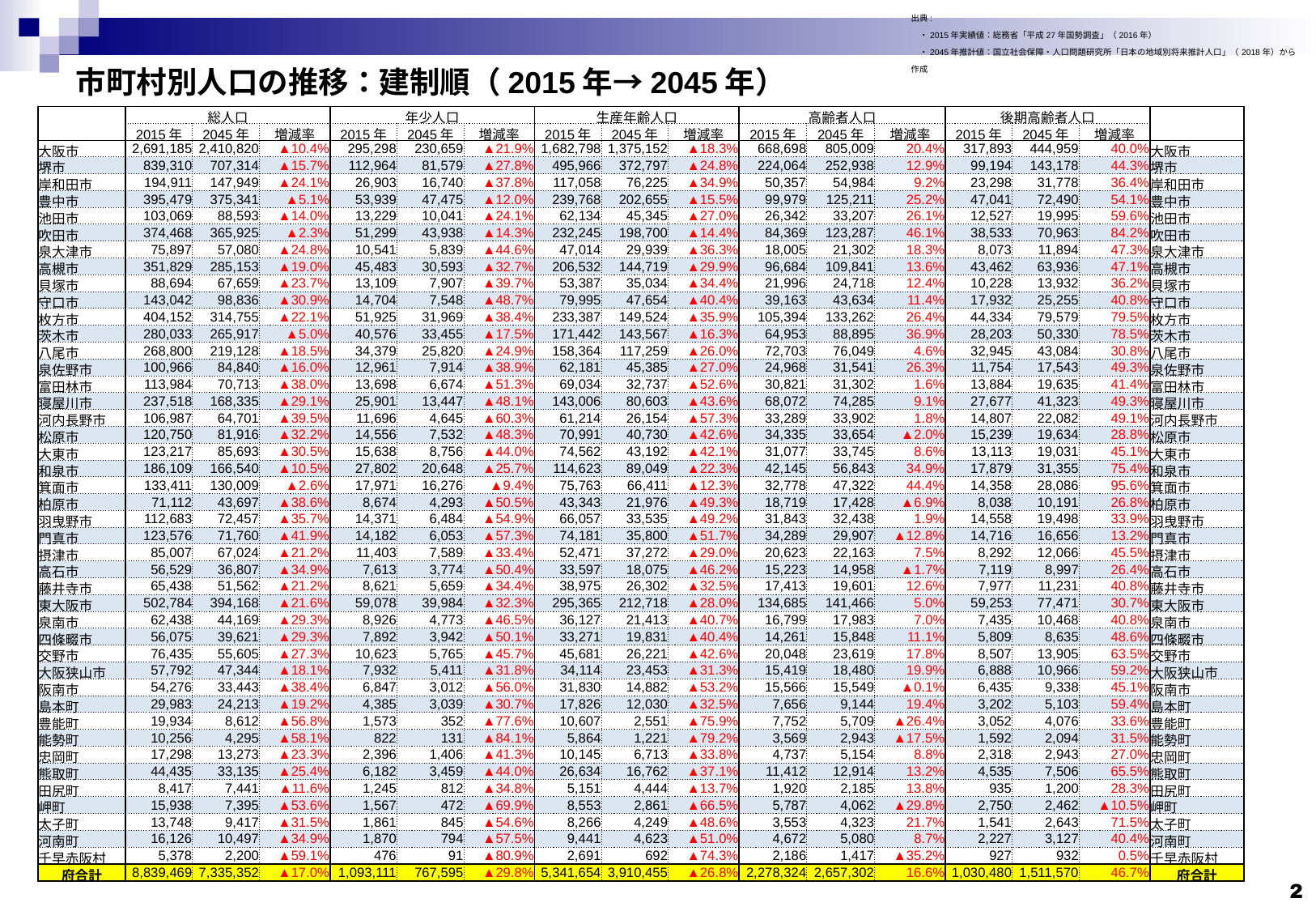

出典:
　・2015年実績値：総務省「平成27年国勢調査」（2016年）
　・2045年推計値：国立社会保障・人口問題研究所「日本の地域別将来推計人口」（2018年）から作成
市町村別人口の推移：建制順（2015年→2045年）
|  | 総人口 |  |  | 年少人口 |  |  | 生産年齢人口 |  |  | 高齢者人口 |  |  | 後期高齢者人口 |  |  |  |
| --- | --- | --- | --- | --- | --- | --- | --- | --- | --- | --- | --- | --- | --- | --- | --- | --- |
|  | 2015年 | 2045年 | 増減率 | 2015年 | 2045年 | 増減率 | 2015年 | 2045年 | 増減率 | 2015年 | 2045年 | 増減率 | 2015年 | 2045年 | 増減率 |  |
| 大阪市 | 2,691,185 | 2,410,820 | ▲10.4% | 295,298 | 230,659 | ▲21.9% | 1,682,798 | 1,375,152 | ▲18.3% | 668,698 | 805,009 | 20.4% | 317,893 | 444,959 | 40.0% | 大阪市 |
| 堺市 | 839,310 | 707,314 | ▲15.7% | 112,964 | 81,579 | ▲27.8% | 495,966 | 372,797 | ▲24.8% | 224,064 | 252,938 | 12.9% | 99,194 | 143,178 | 44.3% | 堺市 |
| 岸和田市 | 194,911 | 147,949 | ▲24.1% | 26,903 | 16,740 | ▲37.8% | 117,058 | 76,225 | ▲34.9% | 50,357 | 54,984 | 9.2% | 23,298 | 31,778 | 36.4% | 岸和田市 |
| 豊中市 | 395,479 | 375,341 | ▲5.1% | 53,939 | 47,475 | ▲12.0% | 239,768 | 202,655 | ▲15.5% | 99,979 | 125,211 | 25.2% | 47,041 | 72,490 | 54.1% | 豊中市 |
| 池田市 | 103,069 | 88,593 | ▲14.0% | 13,229 | 10,041 | ▲24.1% | 62,134 | 45,345 | ▲27.0% | 26,342 | 33,207 | 26.1% | 12,527 | 19,995 | 59.6% | 池田市 |
| 吹田市 | 374,468 | 365,925 | ▲2.3% | 51,299 | 43,938 | ▲14.3% | 232,245 | 198,700 | ▲14.4% | 84,369 | 123,287 | 46.1% | 38,533 | 70,963 | 84.2% | 吹田市 |
| 泉大津市 | 75,897 | 57,080 | ▲24.8% | 10,541 | 5,839 | ▲44.6% | 47,014 | 29,939 | ▲36.3% | 18,005 | 21,302 | 18.3% | 8,073 | 11,894 | 47.3% | 泉大津市 |
| 高槻市 | 351,829 | 285,153 | ▲19.0% | 45,483 | 30,593 | ▲32.7% | 206,532 | 144,719 | ▲29.9% | 96,684 | 109,841 | 13.6% | 43,462 | 63,936 | 47.1% | 高槻市 |
| 貝塚市 | 88,694 | 67,659 | ▲23.7% | 13,109 | 7,907 | ▲39.7% | 53,387 | 35,034 | ▲34.4% | 21,996 | 24,718 | 12.4% | 10,228 | 13,932 | 36.2% | 貝塚市 |
| 守口市 | 143,042 | 98,836 | ▲30.9% | 14,704 | 7,548 | ▲48.7% | 79,995 | 47,654 | ▲40.4% | 39,163 | 43,634 | 11.4% | 17,932 | 25,255 | 40.8% | 守口市 |
| 枚方市 | 404,152 | 314,755 | ▲22.1% | 51,925 | 31,969 | ▲38.4% | 233,387 | 149,524 | ▲35.9% | 105,394 | 133,262 | 26.4% | 44,334 | 79,579 | 79.5% | 枚方市 |
| 茨木市 | 280,033 | 265,917 | ▲5.0% | 40,576 | 33,455 | ▲17.5% | 171,442 | 143,567 | ▲16.3% | 64,953 | 88,895 | 36.9% | 28,203 | 50,330 | 78.5% | 茨木市 |
| 八尾市 | 268,800 | 219,128 | ▲18.5% | 34,379 | 25,820 | ▲24.9% | 158,364 | 117,259 | ▲26.0% | 72,703 | 76,049 | 4.6% | 32,945 | 43,084 | 30.8% | 八尾市 |
| 泉佐野市 | 100,966 | 84,840 | ▲16.0% | 12,961 | 7,914 | ▲38.9% | 62,181 | 45,385 | ▲27.0% | 24,968 | 31,541 | 26.3% | 11,754 | 17,543 | 49.3% | 泉佐野市 |
| 富田林市 | 113,984 | 70,713 | ▲38.0% | 13,698 | 6,674 | ▲51.3% | 69,034 | 32,737 | ▲52.6% | 30,821 | 31,302 | 1.6% | 13,884 | 19,635 | 41.4% | 富田林市 |
| 寝屋川市 | 237,518 | 168,335 | ▲29.1% | 25,901 | 13,447 | ▲48.1% | 143,006 | 80,603 | ▲43.6% | 68,072 | 74,285 | 9.1% | 27,677 | 41,323 | 49.3% | 寝屋川市 |
| 河内長野市 | 106,987 | 64,701 | ▲39.5% | 11,696 | 4,645 | ▲60.3% | 61,214 | 26,154 | ▲57.3% | 33,289 | 33,902 | 1.8% | 14,807 | 22,082 | 49.1% | 河内長野市 |
| 松原市 | 120,750 | 81,916 | ▲32.2% | 14,556 | 7,532 | ▲48.3% | 70,991 | 40,730 | ▲42.6% | 34,335 | 33,654 | ▲2.0% | 15,239 | 19,634 | 28.8% | 松原市 |
| 大東市 | 123,217 | 85,693 | ▲30.5% | 15,638 | 8,756 | ▲44.0% | 74,562 | 43,192 | ▲42.1% | 31,077 | 33,745 | 8.6% | 13,113 | 19,031 | 45.1% | 大東市 |
| 和泉市 | 186,109 | 166,540 | ▲10.5% | 27,802 | 20,648 | ▲25.7% | 114,623 | 89,049 | ▲22.3% | 42,145 | 56,843 | 34.9% | 17,879 | 31,355 | 75.4% | 和泉市 |
| 箕面市 | 133,411 | 130,009 | ▲2.6% | 17,971 | 16,276 | ▲9.4% | 75,763 | 66,411 | ▲12.3% | 32,778 | 47,322 | 44.4% | 14,358 | 28,086 | 95.6% | 箕面市 |
| 柏原市 | 71,112 | 43,697 | ▲38.6% | 8,674 | 4,293 | ▲50.5% | 43,343 | 21,976 | ▲49.3% | 18,719 | 17,428 | ▲6.9% | 8,038 | 10,191 | 26.8% | 柏原市 |
| 羽曳野市 | 112,683 | 72,457 | ▲35.7% | 14,371 | 6,484 | ▲54.9% | 66,057 | 33,535 | ▲49.2% | 31,843 | 32,438 | 1.9% | 14,558 | 19,498 | 33.9% | 羽曳野市 |
| 門真市 | 123,576 | 71,760 | ▲41.9% | 14,182 | 6,053 | ▲57.3% | 74,181 | 35,800 | ▲51.7% | 34,289 | 29,907 | ▲12.8% | 14,716 | 16,656 | 13.2% | 門真市 |
| 摂津市 | 85,007 | 67,024 | ▲21.2% | 11,403 | 7,589 | ▲33.4% | 52,471 | 37,272 | ▲29.0% | 20,623 | 22,163 | 7.5% | 8,292 | 12,066 | 45.5% | 摂津市 |
| 高石市 | 56,529 | 36,807 | ▲34.9% | 7,613 | 3,774 | ▲50.4% | 33,597 | 18,075 | ▲46.2% | 15,223 | 14,958 | ▲1.7% | 7,119 | 8,997 | 26.4% | 高石市 |
| 藤井寺市 | 65,438 | 51,562 | ▲21.2% | 8,621 | 5,659 | ▲34.4% | 38,975 | 26,302 | ▲32.5% | 17,413 | 19,601 | 12.6% | 7,977 | 11,231 | 40.8% | 藤井寺市 |
| 東大阪市 | 502,784 | 394,168 | ▲21.6% | 59,078 | 39,984 | ▲32.3% | 295,365 | 212,718 | ▲28.0% | 134,685 | 141,466 | 5.0% | 59,253 | 77,471 | 30.7% | 東大阪市 |
| 泉南市 | 62,438 | 44,169 | ▲29.3% | 8,926 | 4,773 | ▲46.5% | 36,127 | 21,413 | ▲40.7% | 16,799 | 17,983 | 7.0% | 7,435 | 10,468 | 40.8% | 泉南市 |
| 四條畷市 | 56,075 | 39,621 | ▲29.3% | 7,892 | 3,942 | ▲50.1% | 33,271 | 19,831 | ▲40.4% | 14,261 | 15,848 | 11.1% | 5,809 | 8,635 | 48.6% | 四條畷市 |
| 交野市 | 76,435 | 55,605 | ▲27.3% | 10,623 | 5,765 | ▲45.7% | 45,681 | 26,221 | ▲42.6% | 20,048 | 23,619 | 17.8% | 8,507 | 13,905 | 63.5% | 交野市 |
| 大阪狭山市 | 57,792 | 47,344 | ▲18.1% | 7,932 | 5,411 | ▲31.8% | 34,114 | 23,453 | ▲31.3% | 15,419 | 18,480 | 19.9% | 6,888 | 10,966 | 59.2% | 大阪狭山市 |
| 阪南市 | 54,276 | 33,443 | ▲38.4% | 6,847 | 3,012 | ▲56.0% | 31,830 | 14,882 | ▲53.2% | 15,566 | 15,549 | ▲0.1% | 6,435 | 9,338 | 45.1% | 阪南市 |
| 島本町 | 29,983 | 24,213 | ▲19.2% | 4,385 | 3,039 | ▲30.7% | 17,826 | 12,030 | ▲32.5% | 7,656 | 9,144 | 19.4% | 3,202 | 5,103 | 59.4% | 島本町 |
| 豊能町 | 19,934 | 8,612 | ▲56.8% | 1,573 | 352 | ▲77.6% | 10,607 | 2,551 | ▲75.9% | 7,752 | 5,709 | ▲26.4% | 3,052 | 4,076 | 33.6% | 豊能町 |
| 能勢町 | 10,256 | 4,295 | ▲58.1% | 822 | 131 | ▲84.1% | 5,864 | 1,221 | ▲79.2% | 3,569 | 2,943 | ▲17.5% | 1,592 | 2,094 | 31.5% | 能勢町 |
| 忠岡町 | 17,298 | 13,273 | ▲23.3% | 2,396 | 1,406 | ▲41.3% | 10,145 | 6,713 | ▲33.8% | 4,737 | 5,154 | 8.8% | 2,318 | 2,943 | 27.0% | 忠岡町 |
| 熊取町 | 44,435 | 33,135 | ▲25.4% | 6,182 | 3,459 | ▲44.0% | 26,634 | 16,762 | ▲37.1% | 11,412 | 12,914 | 13.2% | 4,535 | 7,506 | 65.5% | 熊取町 |
| 田尻町 | 8,417 | 7,441 | ▲11.6% | 1,245 | 812 | ▲34.8% | 5,151 | 4,444 | ▲13.7% | 1,920 | 2,185 | 13.8% | 935 | 1,200 | 28.3% | 田尻町 |
| 岬町 | 15,938 | 7,395 | ▲53.6% | 1,567 | 472 | ▲69.9% | 8,553 | 2,861 | ▲66.5% | 5,787 | 4,062 | ▲29.8% | 2,750 | 2,462 | ▲10.5% | 岬町 |
| 太子町 | 13,748 | 9,417 | ▲31.5% | 1,861 | 845 | ▲54.6% | 8,266 | 4,249 | ▲48.6% | 3,553 | 4,323 | 21.7% | 1,541 | 2,643 | 71.5% | 太子町 |
| 河南町 | 16,126 | 10,497 | ▲34.9% | 1,870 | 794 | ▲57.5% | 9,441 | 4,623 | ▲51.0% | 4,672 | 5,080 | 8.7% | 2,227 | 3,127 | 40.4% | 河南町 |
| 千早赤阪村 | 5,378 | 2,200 | ▲59.1% | 476 | 91 | ▲80.9% | 2,691 | 692 | ▲74.3% | 2,186 | 1,417 | ▲35.2% | 927 | 932 | 0.5% | 千早赤阪村 |
| 府合計 | 8,839,469 | 7,335,352 | ▲17.0% | 1,093,111 | 767,595 | ▲29.8% | 5,341,654 | 3,910,455 | ▲26.8% | 2,278,324 | 2,657,302 | 16.6% | 1,030,480 | 1,511,570 | 46.7% | 府合計 |
2